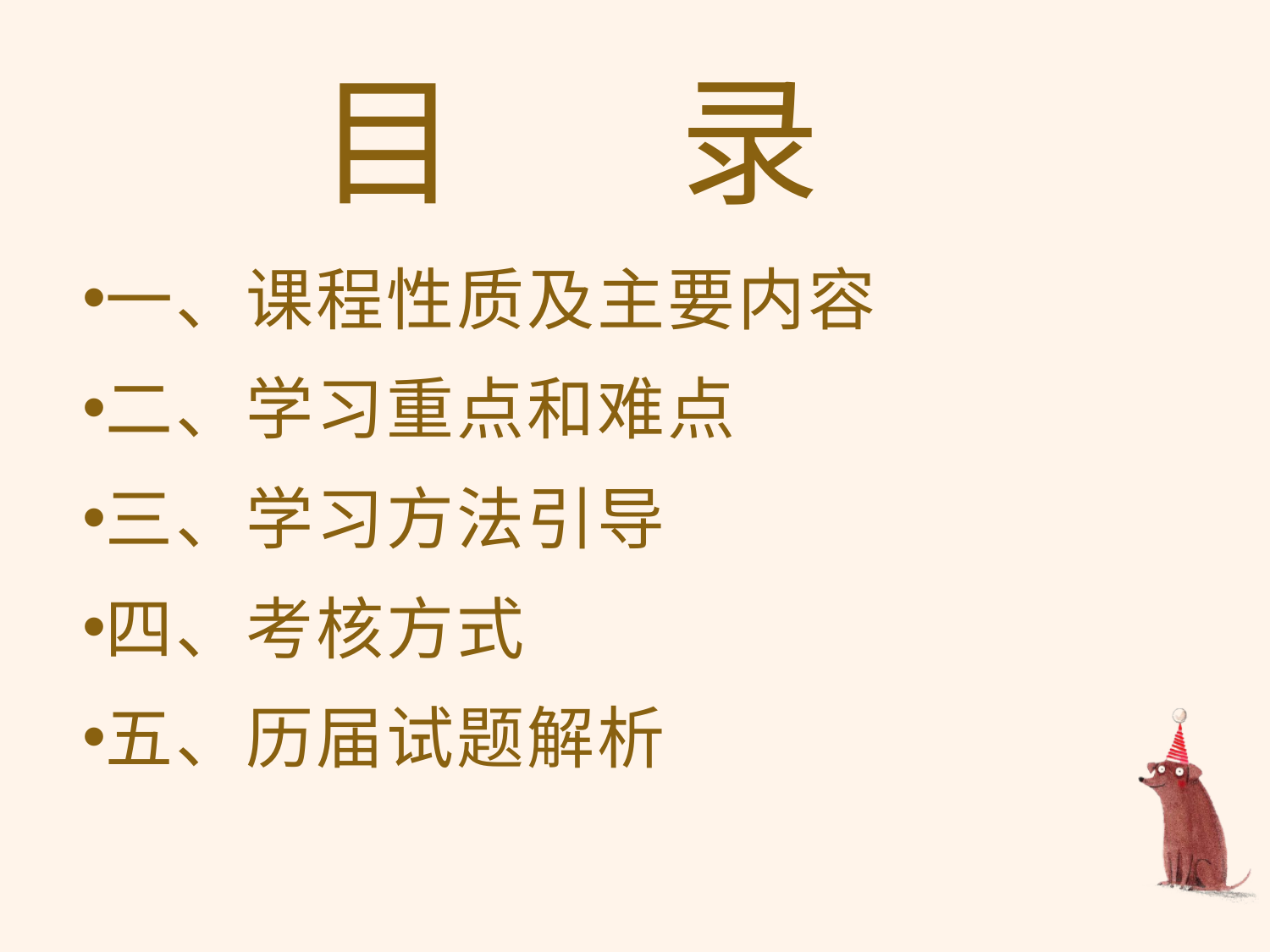

目     录
一、课程性质及主要内容
二、学习重点和难点
三、学习方法引导
四、考核方式
五、历届试题解析